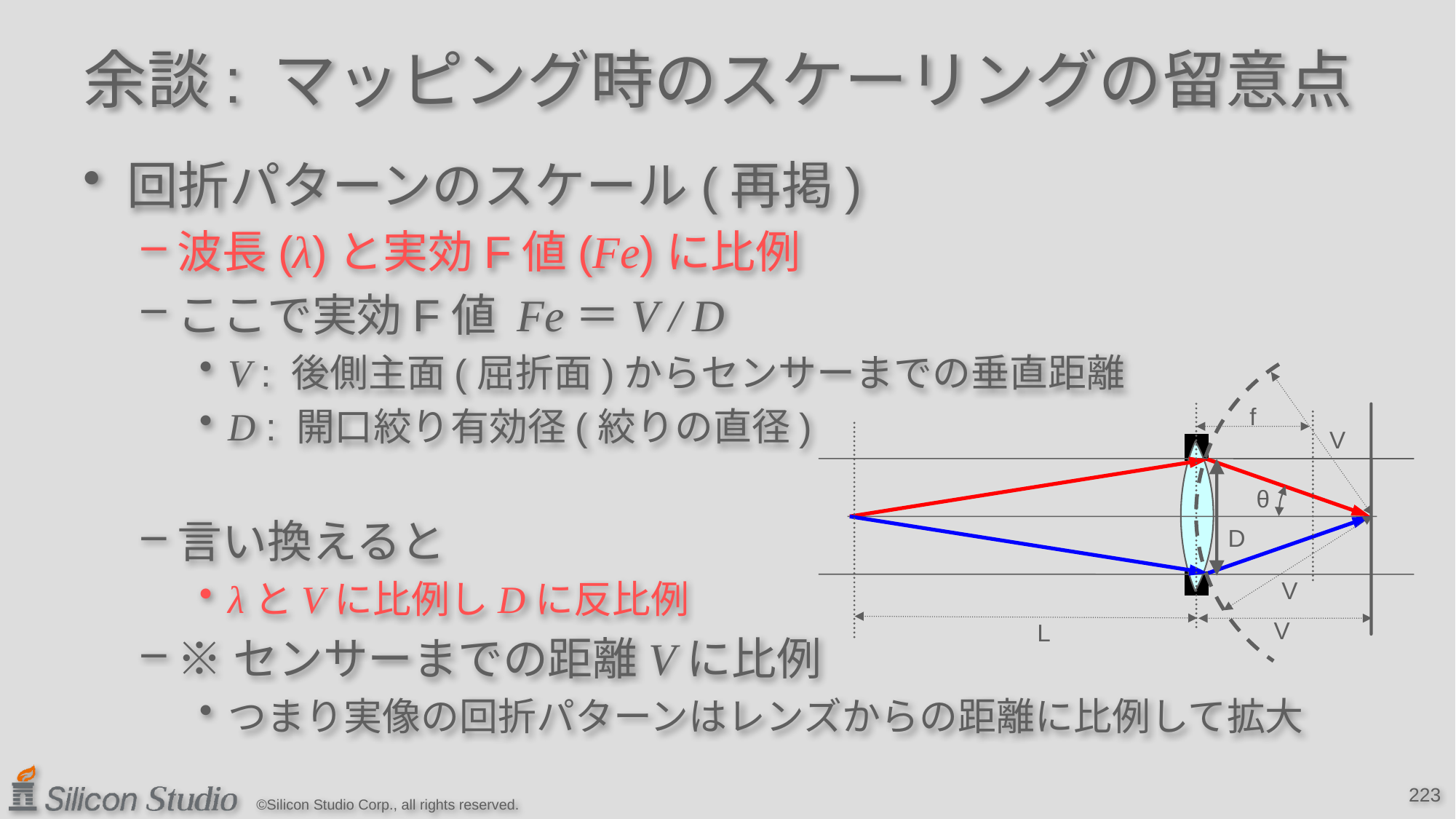

# 余談: マッピング時のスケーリングの留意点
回折パターンのスケール(再掲)
波長(λ)と実効F値(Fe)に比例
ここで実効F値 Fe＝V / D
V : 後側主面(屈折面)からセンサーまでの垂直距離
D : 開口絞り有効径(絞りの直径)

言い換えると
λとVに比例しDに反比例
※センサーまでの距離Vに比例
つまり実像の回折パターンはレンズからの距離に比例して拡大

f

V

θ

D
V

V
L